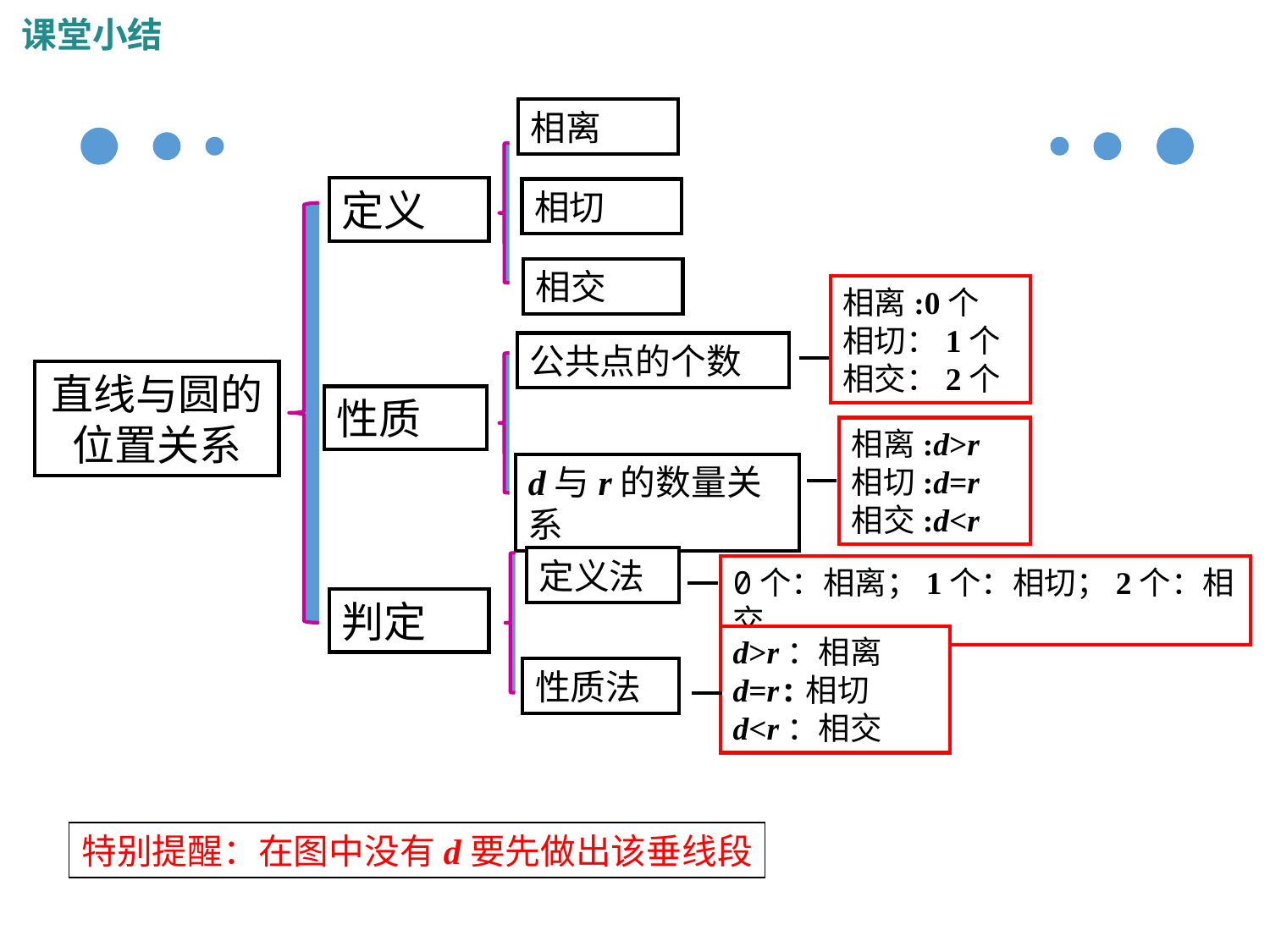

课堂小结
相离

定义
相切

相交
相离:0个
相切：1个
相交：2个
公共点的个数

直线与圆的位置关系
性质
相离:d>r
相切:d=r
相交:d<r
d与r的数量关系
定义法

0个：相离；1个：相切；2个：相交
判定
d>r：相离
d=r:相切
d<r：相交
性质法
特别提醒：在图中没有d要先做出该垂线段